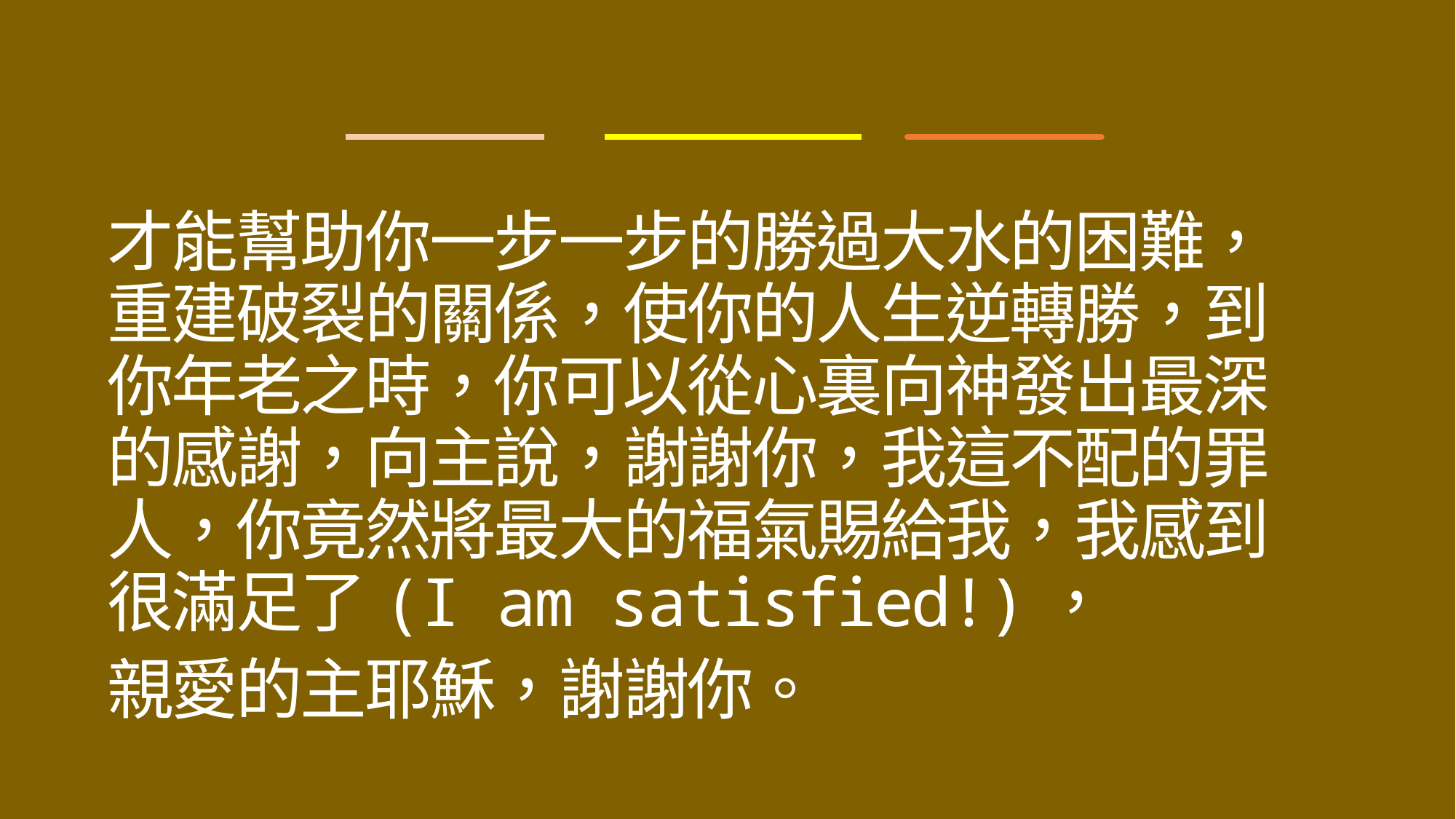

才能幫助你一步一步的勝過大水的困難，重建破裂的關係，使你的人生逆轉勝，到你年老之時，你可以從心裏向神發出最深的感謝，向主說，謝謝你，我這不配的罪人，你竟然將最大的福氣賜給我，我感到很滿足了(I am satisfied!)，
親愛的主耶穌，謝謝你。